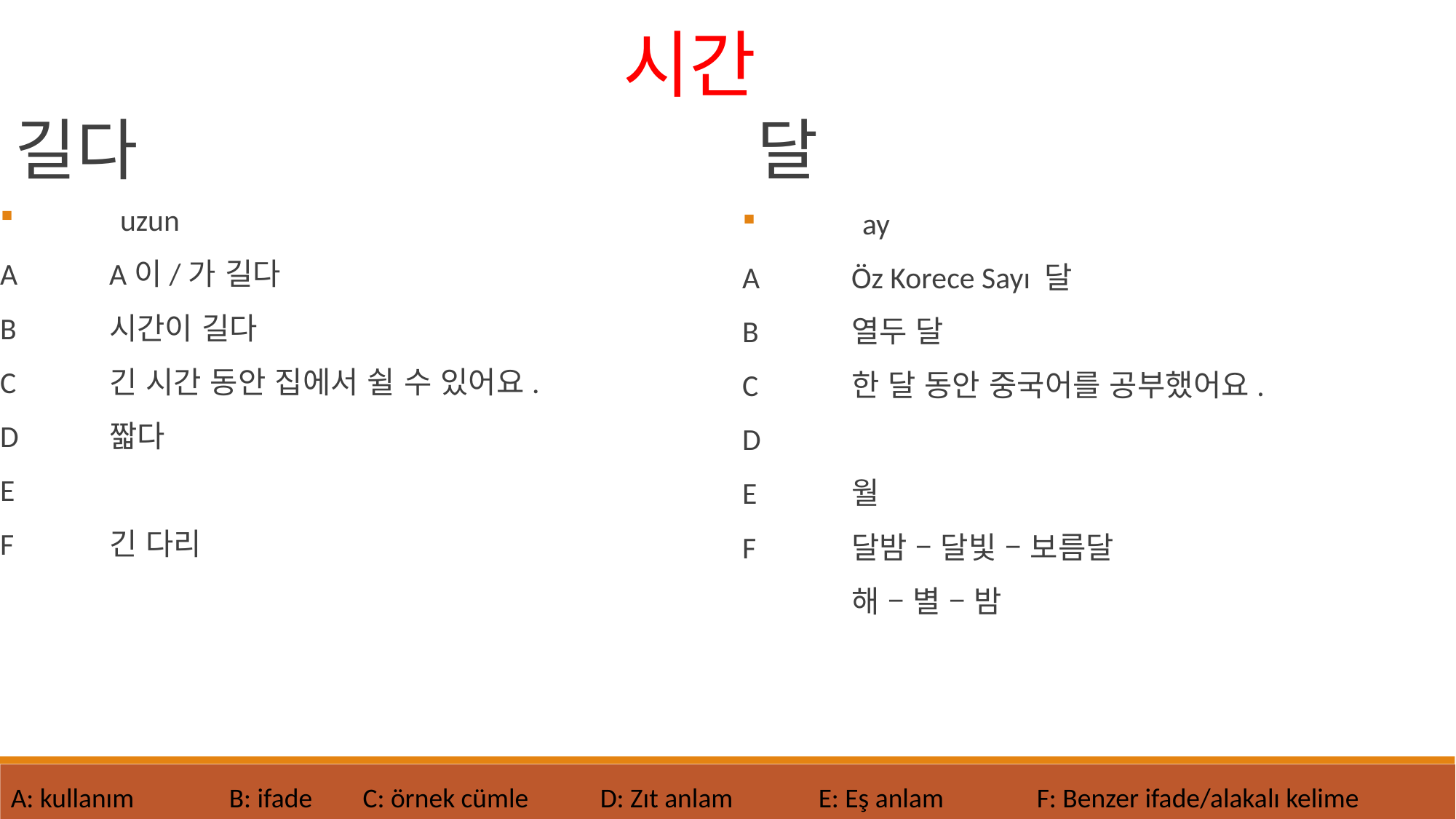

시간
길다
달
	uzun
A	A이/가 길다
B	시간이 길다
C	긴 시간 동안 집에서 쉴 수 있어요.
D	짧다
E
F	긴 다리

	ay
A	Öz Korece Sayı 달
B	열두 달
C	한 달 동안 중국어를 공부했어요.
D
E	월
F	달밤 – 달빛 – 보름달
	해 – 별 – 밤
A: kullanım 	B: ifade	    C: örnek cümle
D: Zıt anlam	E: Eş anlam	F: Benzer ifade/alakalı kelime